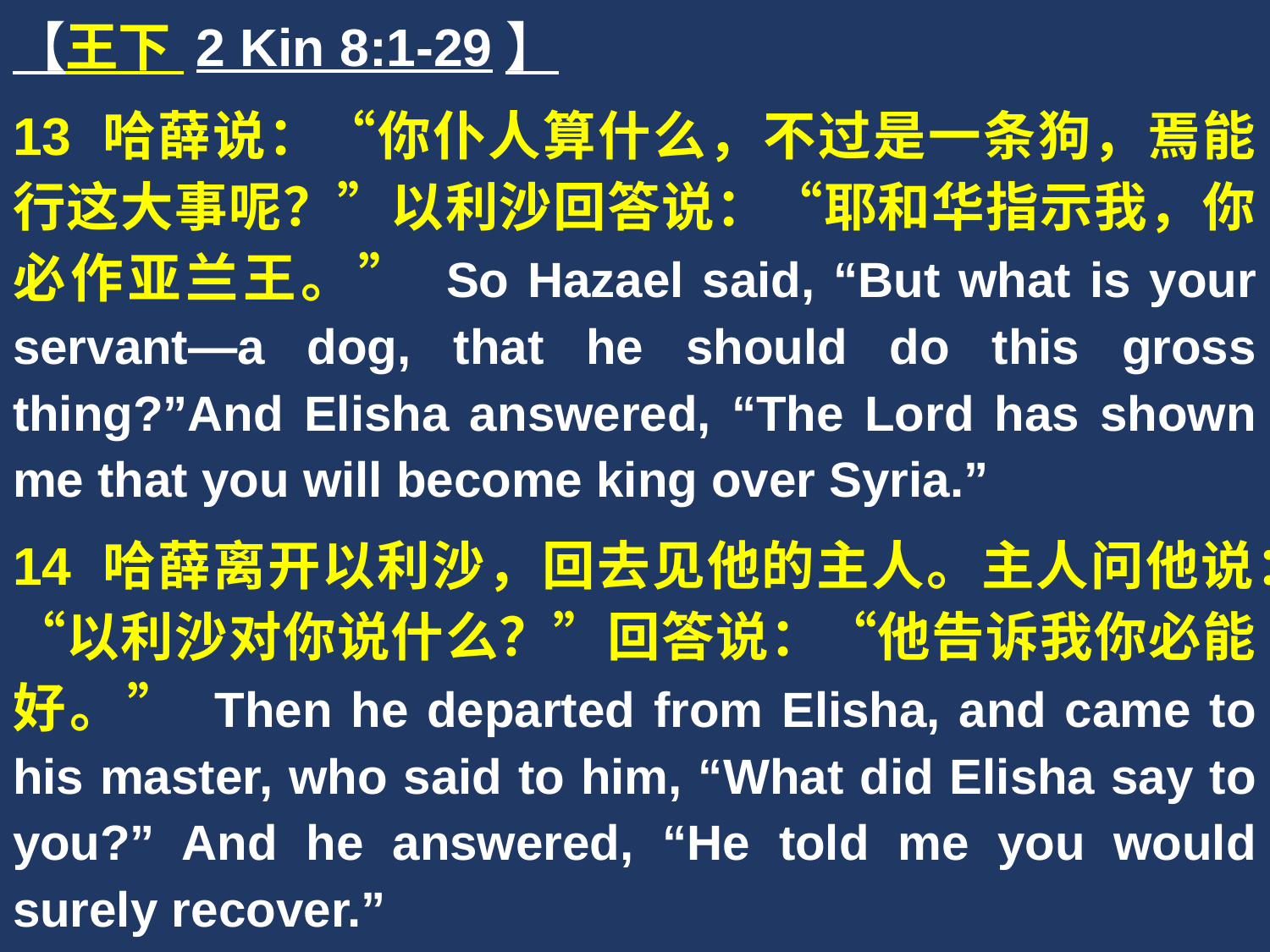

【王下 2 Kin 8:1-29】
13 哈薛说：“你仆人算什么，不过是一条狗，焉能行这大事呢？”以利沙回答说：“耶和华指示我，你必作亚兰王。” So Hazael said, “But what is your servant—a dog, that he should do this gross thing?”And Elisha answered, “The Lord has shown me that you will become king over Syria.”
14 哈薛离开以利沙，回去见他的主人。主人问他说：“以利沙对你说什么？”回答说：“他告诉我你必能好。” Then he departed from Elisha, and came to his master, who said to him, “What did Elisha say to you?” And he answered, “He told me you would surely recover.”